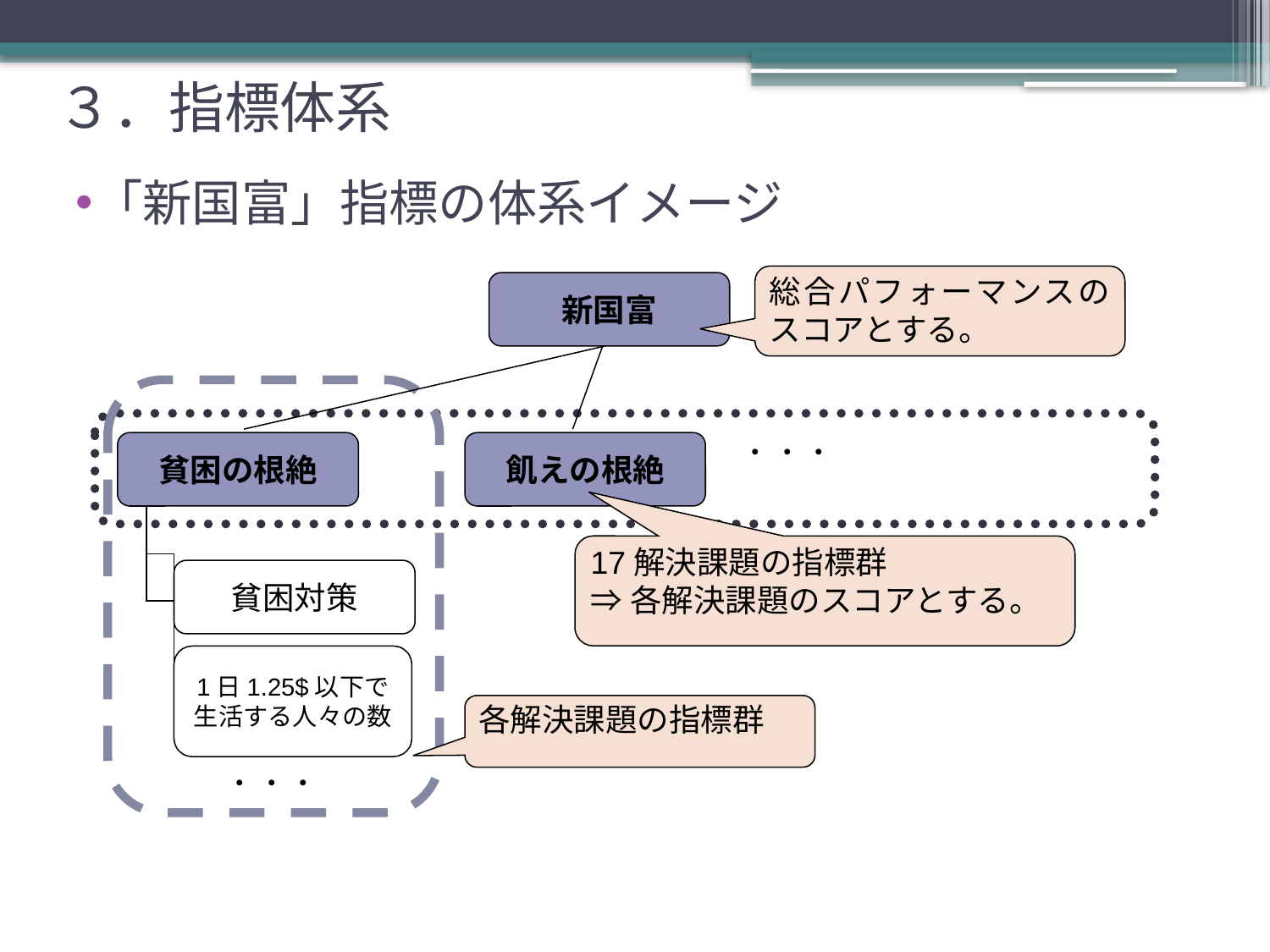

# ３．指標体系
「新国富」指標の体系イメージ
総合パフォーマンスのスコアとする。
新国富

・・・
貧困の根絶
飢えの根絶
17解決課題の指標群
⇒各解決課題のスコアとする。
貧困対策
1日1.25$以下で
生活する人々の数
各解決課題の指標群
・・・